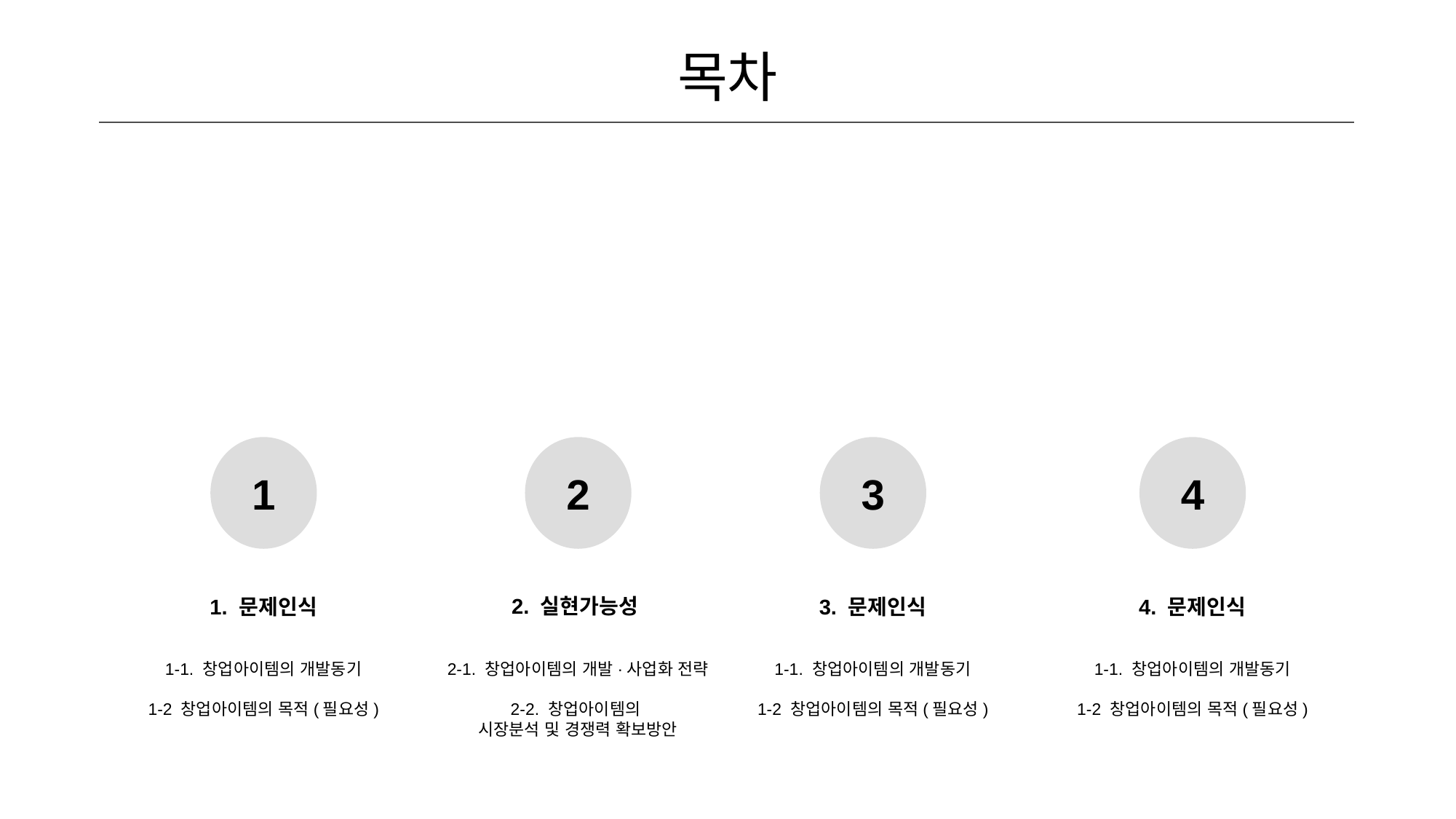

목차
1
1. 문제인식

1-1. 창업아이템의 개발동기

1-2 창업아이템의 목적(필요성)
2
2. 실현가능성

2-1. 창업아이템의 개발·사업화 전략

2-2. 창업아이템의
시장분석 및 경쟁력 확보방안
3
3. 문제인식

1-1. 창업아이템의 개발동기

1-2 창업아이템의 목적(필요성)
4
4. 문제인식

1-1. 창업아이템의 개발동기

1-2 창업아이템의 목적(필요성)